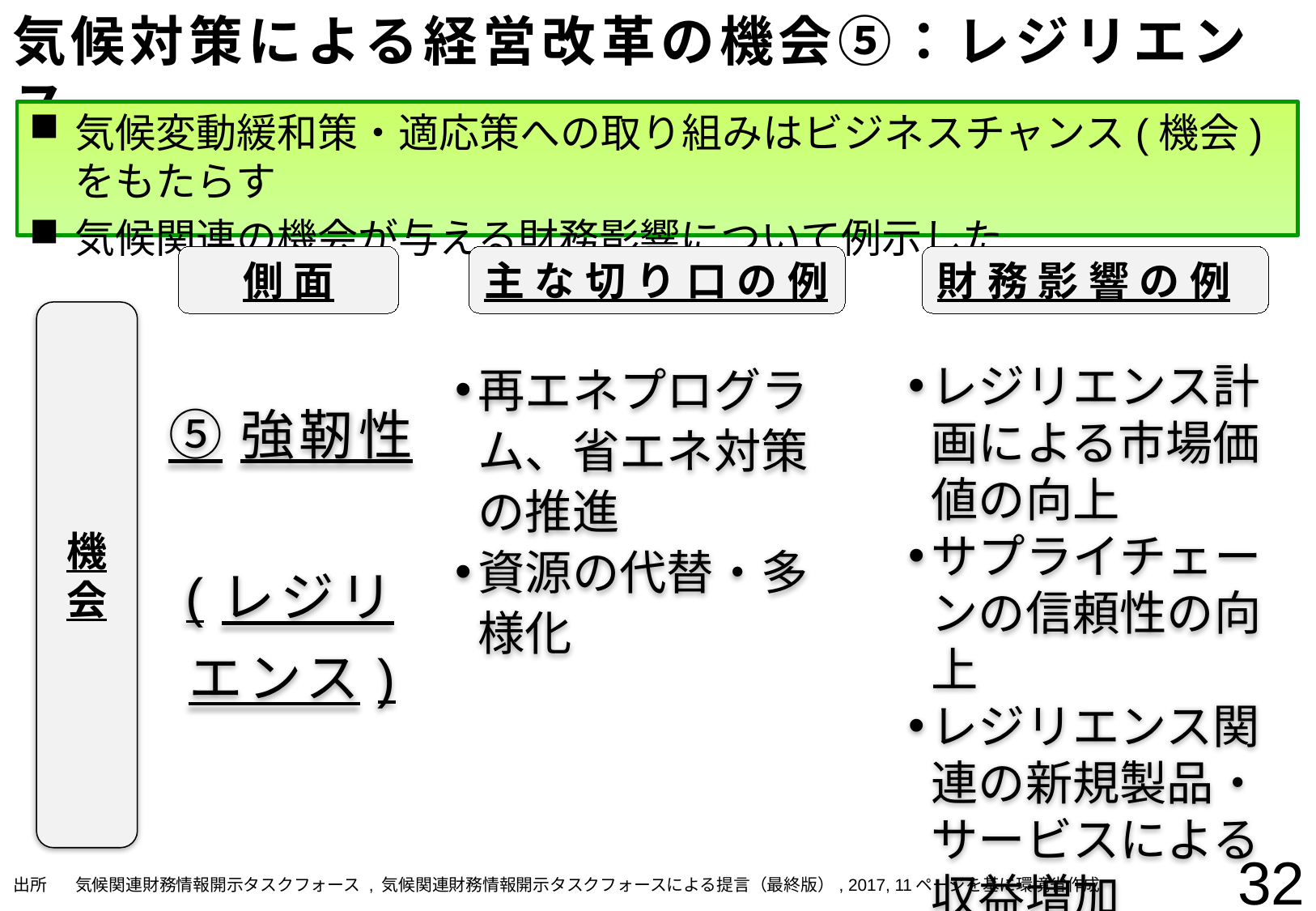

# 気候対策による経営改革の機会⑤：レジリエンス
気候変動緩和策・適応策への取り組みはビジネスチャンス(機会)をもたらす
気候関連の機会が与える財務影響について例示した
側面
主な切り口の例
財務影響の例
機会
⑤強靭性
(レジリ
エンス)
再エネプログラム、省エネ対策の推進
資源の代替・多様化
レジリエンス計画による市場価値の向上
サプライチェーンの信頼性の向上
レジリエンス関連の新規製品・サービスによる収益増加
32
| 出所 | 気候関連財務情報開示タスクフォース , 気候関連財務情報開示タスクフォースによる提言（最終版）, 2017, 11ページを基に環境省作成 |
| --- | --- |